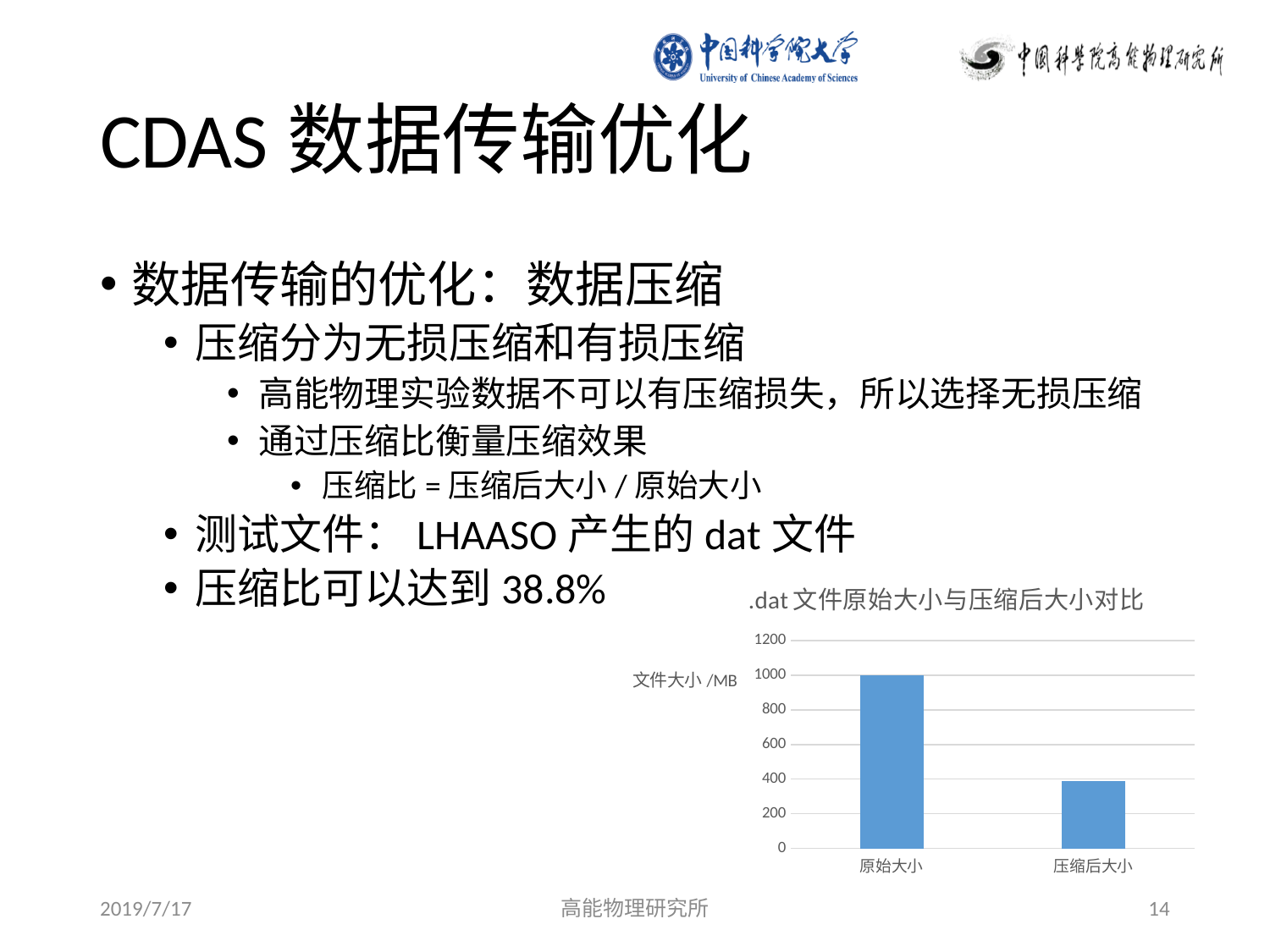

# CDAS数据传输优化
数据传输的优化：数据压缩
压缩分为无损压缩和有损压缩
高能物理实验数据不可以有压缩损失，所以选择无损压缩
通过压缩比衡量压缩效果
压缩比=压缩后大小/原始大小
测试文件：LHAASO产生的dat文件
压缩比可以达到38.8%

### Chart: .dat文件原始大小与压缩后大小对比

| Category | file_1 |
|---|---|
| 原始大小 | 1000.008436 |
| 压缩后大小 | 388.080078 |
2019/7/17
高能物理研究所
14